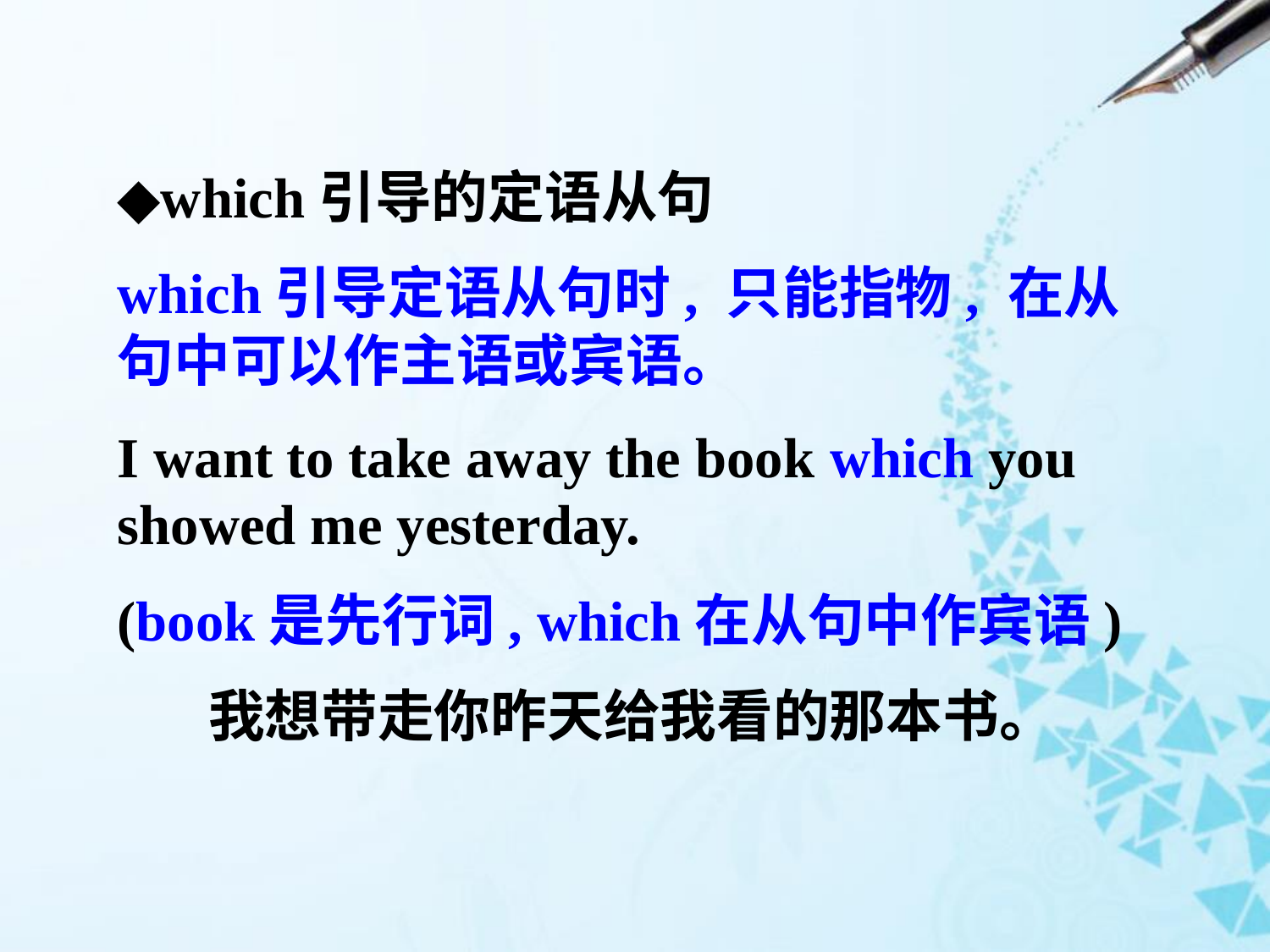

◆which引导的定语从句
which引导定语从句时, 只能指物, 在从句中可以作主语或宾语。
I want to take away the book which you showed me yesterday.
(book是先行词, which在从句中作宾语)
      我想带走你昨天给我看的那本书。